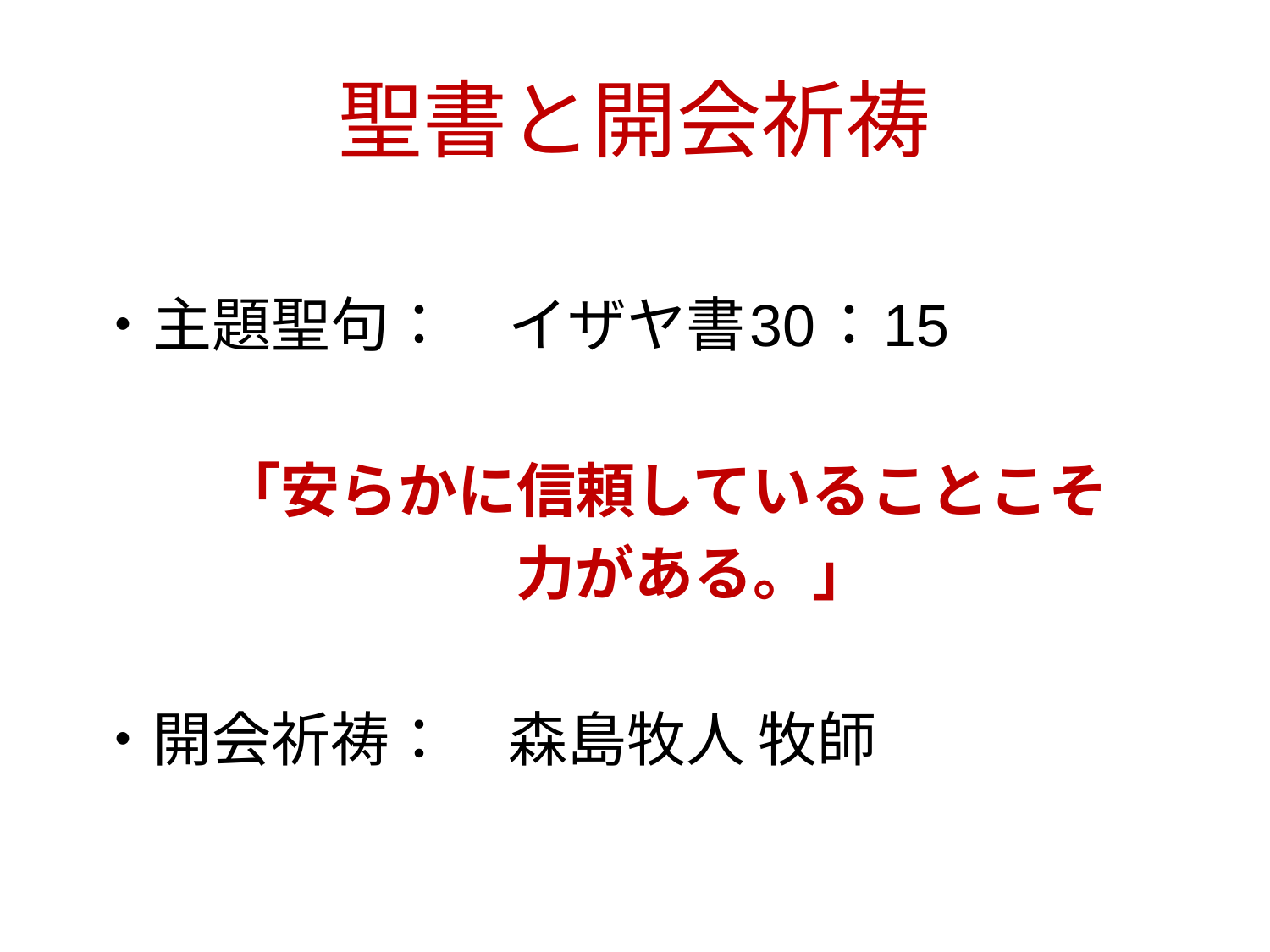

# 聖書と開会祈祷

 ・主題聖句：　イザヤ書30：15

　「安らかに信頼していることこそ
　　力がある。」

 ・開会祈祷：　森島牧人 牧師